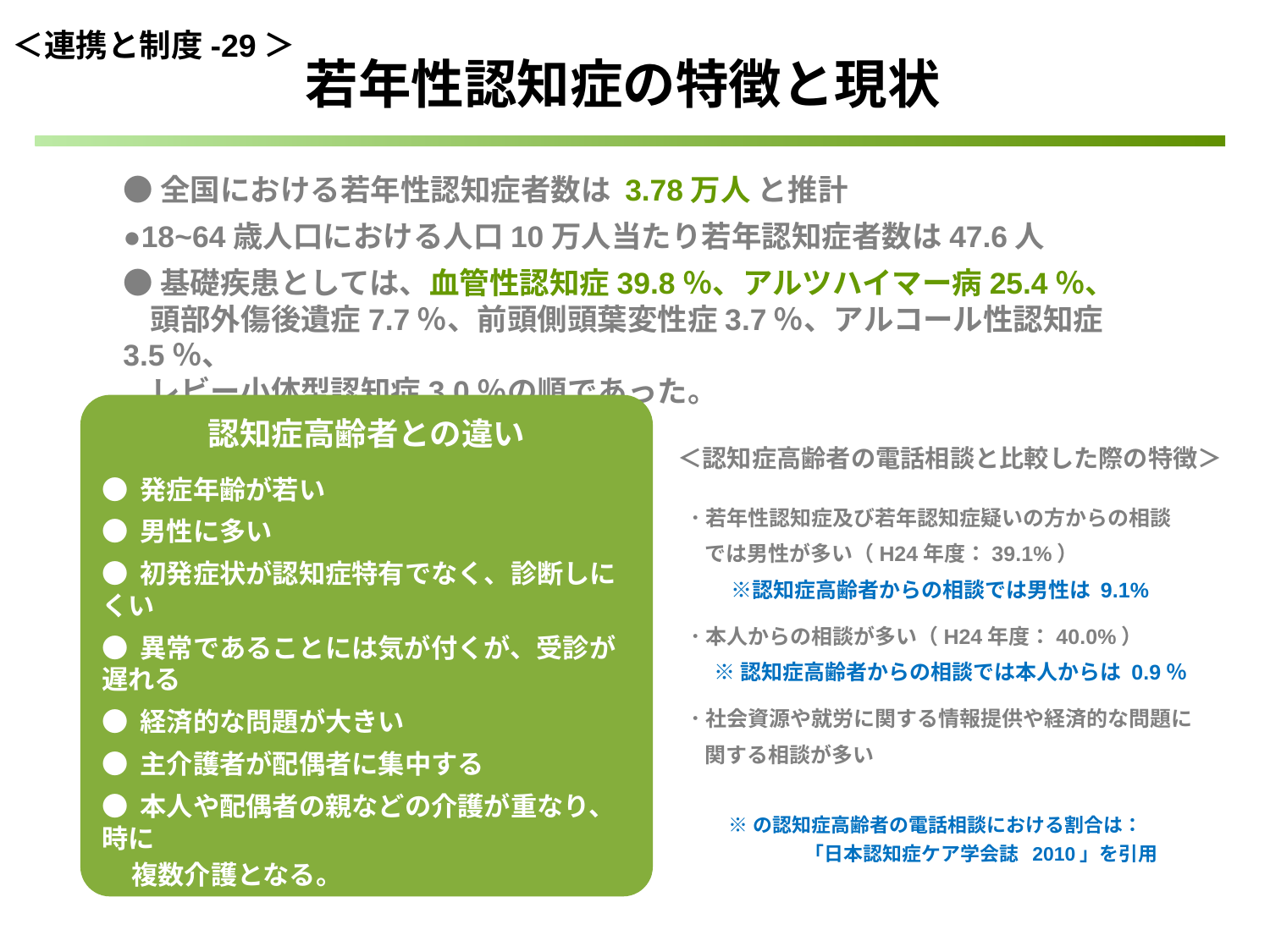

＜連携と制度-29＞
若年性認知症の特徴と現状

●全国における若年性認知症者数は 3.78万人 と推計
●18~64歳人口における人口10万人当たり若年認知症者数は47.6人
●基礎疾患としては、血管性認知症39.8％、アルツハイマー病25.4％、
   頭部外傷後遺症7.7％、前頭側頭葉変性症3.7％、アルコール性認知症3.5％、
   レビー小体型認知症3.0％の順であった。
認知症高齢者との違い
● 発症年齢が若い
● 男性に多い
● 初発症状が認知症特有でなく、診断しにくい
● 異常であることには気が付くが、受診が遅れる
● 経済的な問題が大きい
● 主介護者が配偶者に集中する
● 本人や配偶者の親などの介護が重なり、時に
    複数介護となる。
● 家庭内での課題が多い
  （就労、子供の教育・結婚 等）

＜認知症高齢者の電話相談と比較した際の特徴＞
  ･ 若年性認知症及び若年認知症疑いの方からの相談
     では男性が多い（H24年度：39.1%）
   　   ※認知症高齢者からの相談では男性は 9.1%
  ･ 本人からの相談が多い（H24年度：40.0%）
        ※認知症高齢者からの相談では本人からは 0.9％
  ･ 社会資源や就労に関する情報提供や経済的な問題に
     関する相談が多い

            ※の認知症高齢者の電話相談における割合は：
                            「日本認知症ケア学会誌  2010」を引用